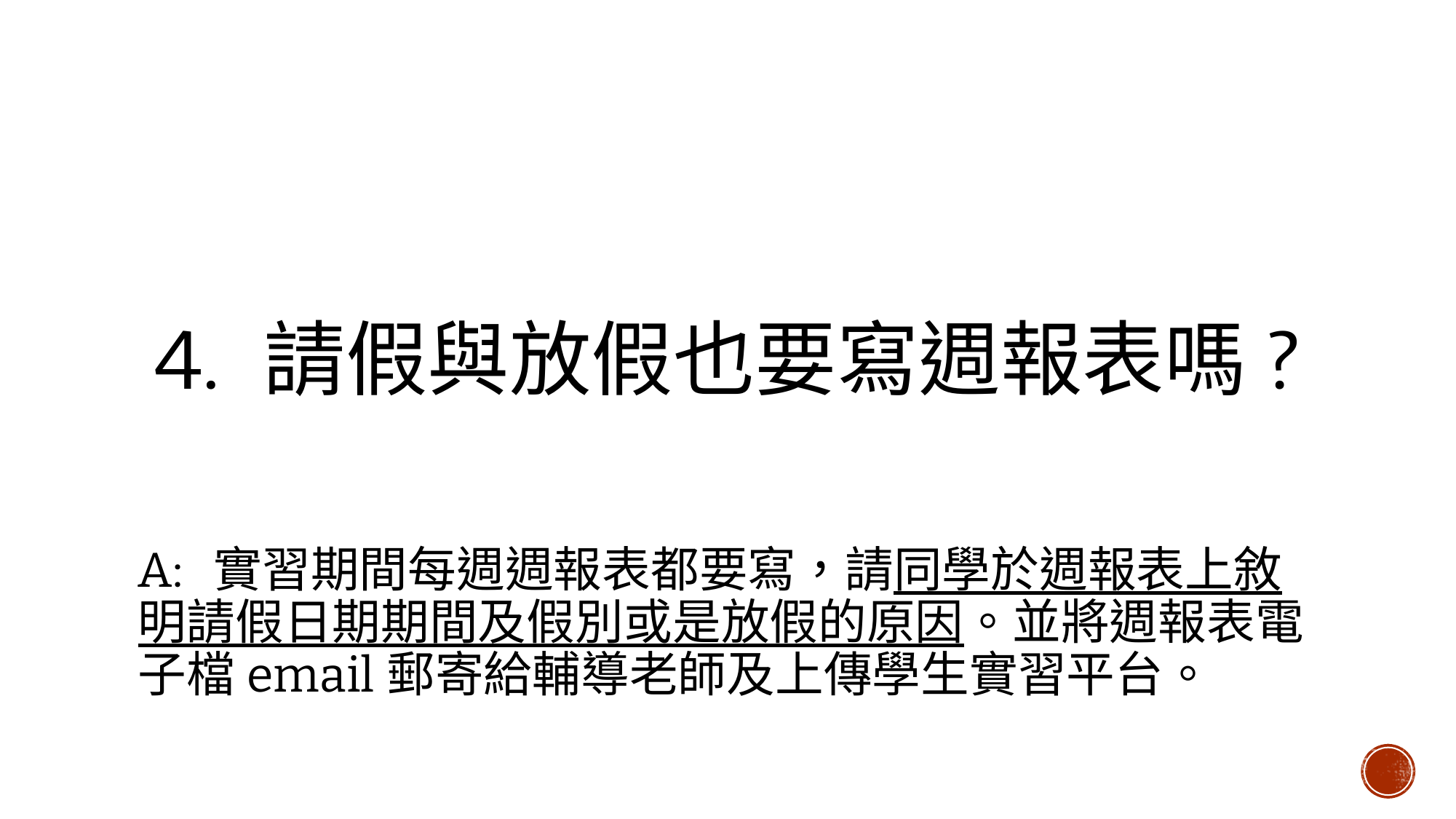

# 4.	請假與放假也要寫週報表嗎?
A:  實習期間每週週報表都要寫，請同學於週報表上敘明請假日期期間及假別或是放假的原因。並將週報表電子檔email郵寄給輔導老師及上傳學生實習平台。